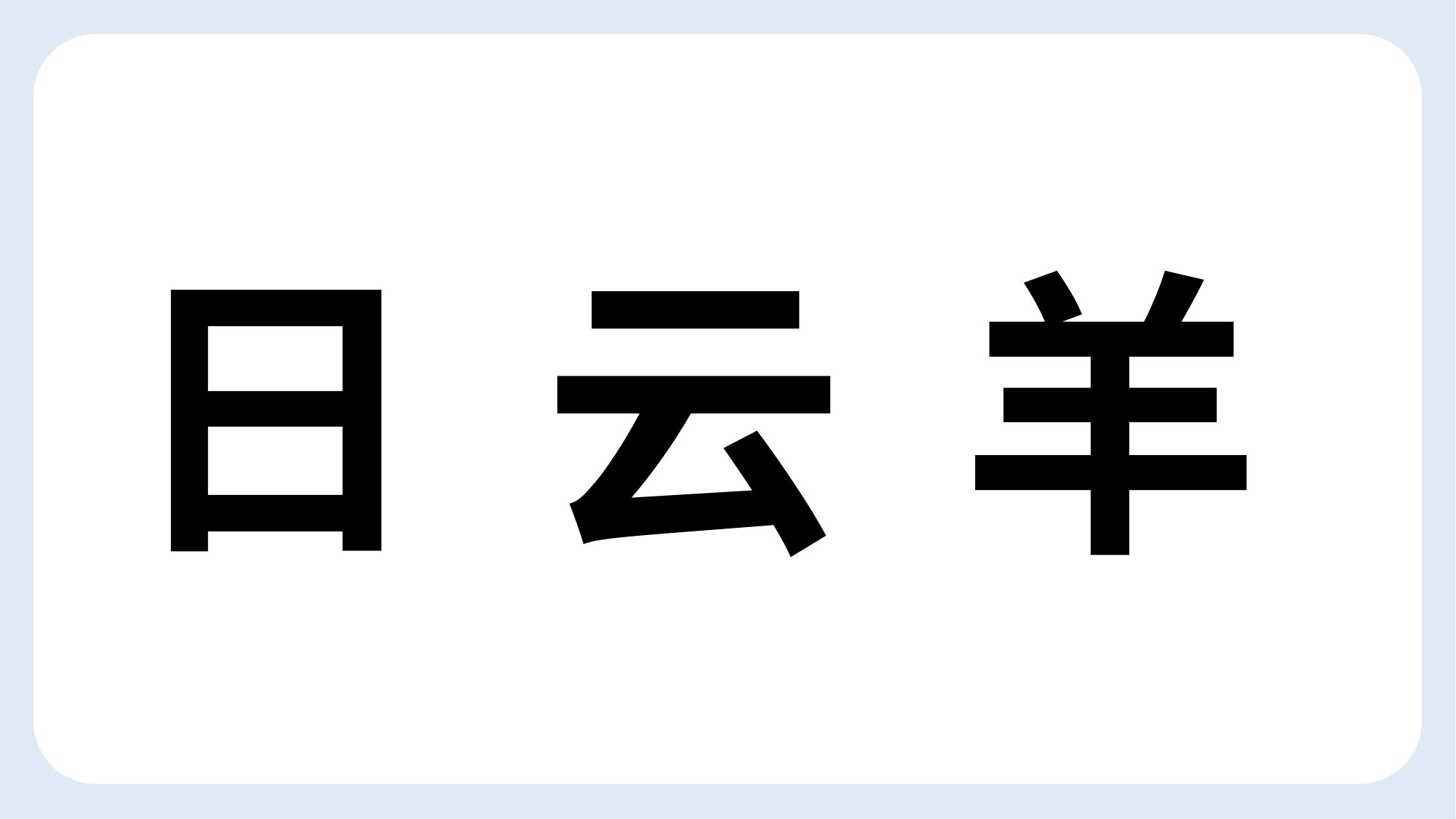

日
日
云
羊
课堂练习
课堂练习
Lorem ipsum dolor sit amet, consectetuer adipiscing elit. Aenean commodo ligula eget dolor. Lorem ipsum dolor sit amet, consectetuer adipiscing elit.